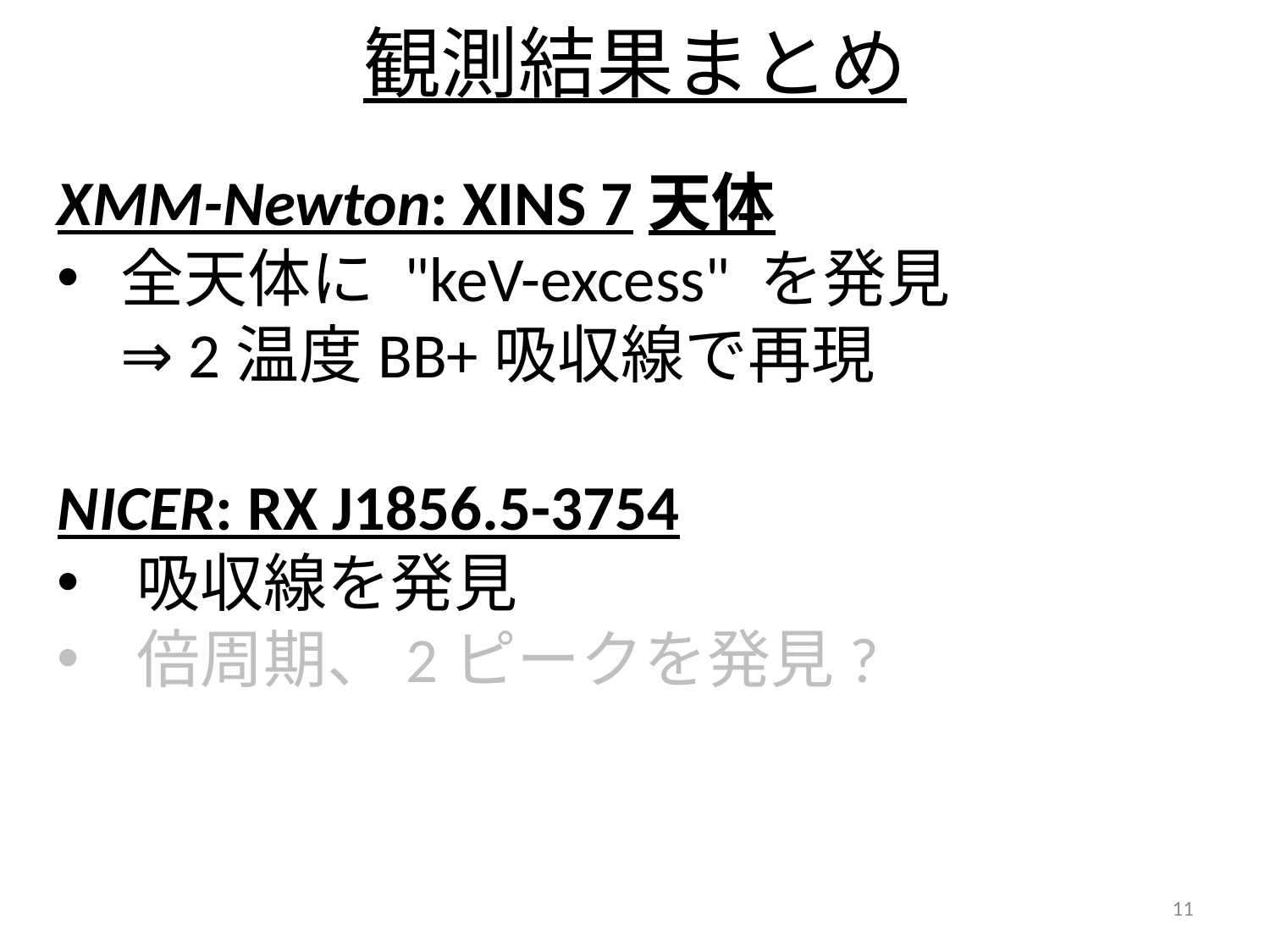

# 観測結果まとめ
XMM-Newton: XINS 7天体
全天体に "keV-excess" を発見
⇒ 2温度BB+吸収線で再現

NICER: RX J1856.5-3754
吸収線を発見
倍周期、2ピークを発見?

11